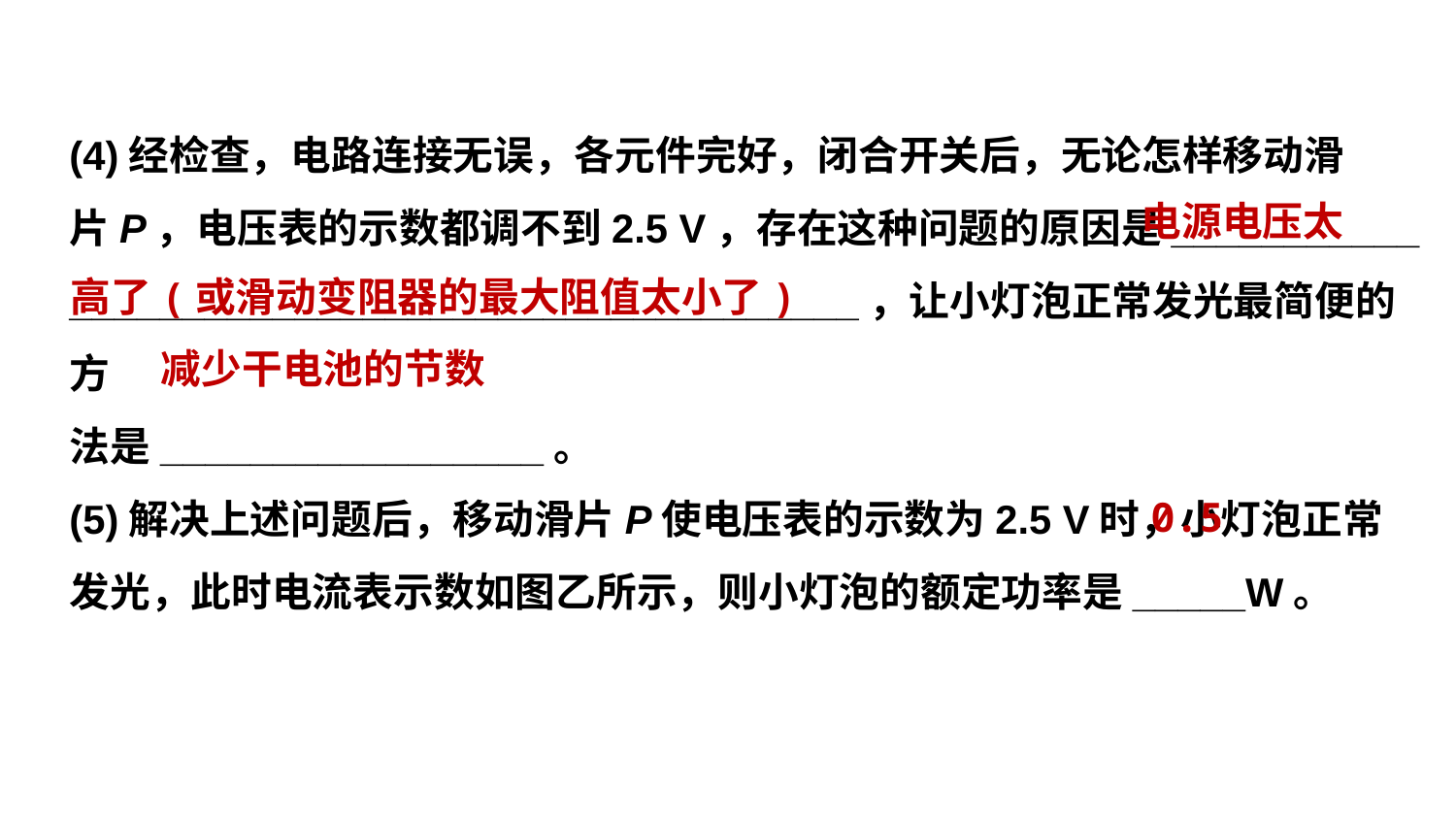

(4)经检查，电路连接无误，各元件完好，闭合开关后，无论怎样移动滑
片P，电压表的示数都调不到2.5 V，存在这种问题的原因是___________
___________________________________，让小灯泡正常发光最简便的方
法是_________________。
(5)解决上述问题后，移动滑片P使电压表的示数为2.5 V时，小灯泡正常
发光，此时电流表示数如图乙所示，则小灯泡的额定功率是_____W。
电源电压太
高了(或滑动变阻器的最大阻值太小了)
减少干电池的节数
0.5